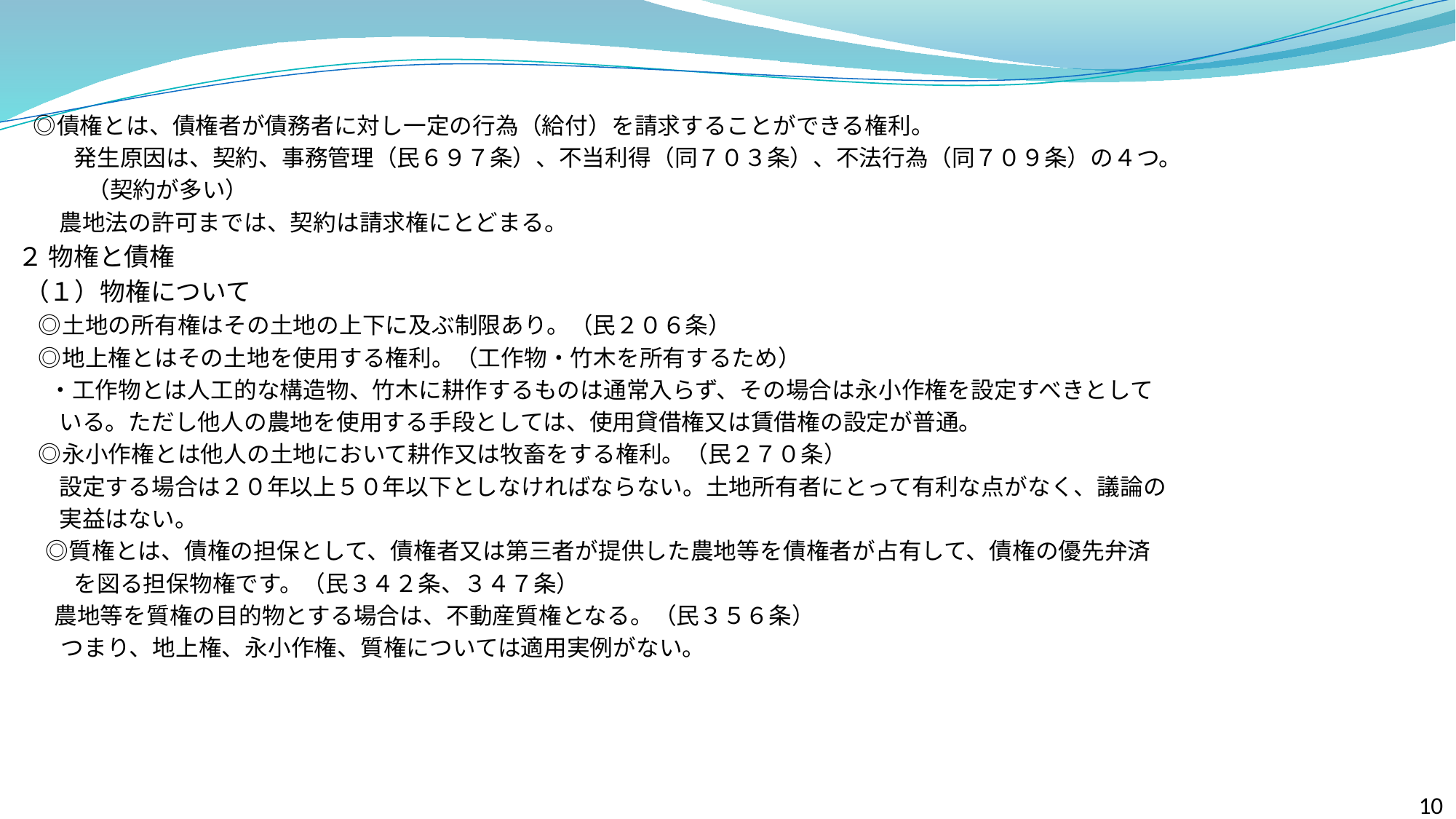

◎債権とは、債権者が債務者に対し一定の行為（給付）を請求することができる権利。
　　  発生原因は、契約、事務管理（民６９７条）、不当利得（同７０３条）、不法行為（同７０９条）の４つ。
　　　（契約が多い）
        農地法の許可までは、契約は請求権にとどまる。
２ 物権と債権
 （１）物権について
    ◎土地の所有権はその土地の上下に及ぶ制限あり。（民２０６条）
    ◎地上権とはその土地を使用する権利。（工作物・竹木を所有するため）
      ・工作物とは人工的な構造物、竹木に耕作するものは通常入らず、その場合は永小作権を設定すべきとして
        いる。ただし他人の農地を使用する手段としては、使用貸借権又は賃借権の設定が普通。
    ◎永小作権とは他人の土地において耕作又は牧畜をする権利。（民２７０条）
        設定する場合は２０年以上５０年以下としなければならない。土地所有者にとって有利な点がなく、議論の
        実益はない。
　 ◎質権とは、債権の担保として、債権者又は第三者が提供した農地等を債権者が占有して、債権の優先弁済
　　  を図る担保物権です。（民３４２条、３４７条）
       農地等を質権の目的物とする場合は、不動産質権となる。（民３５６条）
　    つまり、地上権、永小作権、質権については適用実例がない。

10